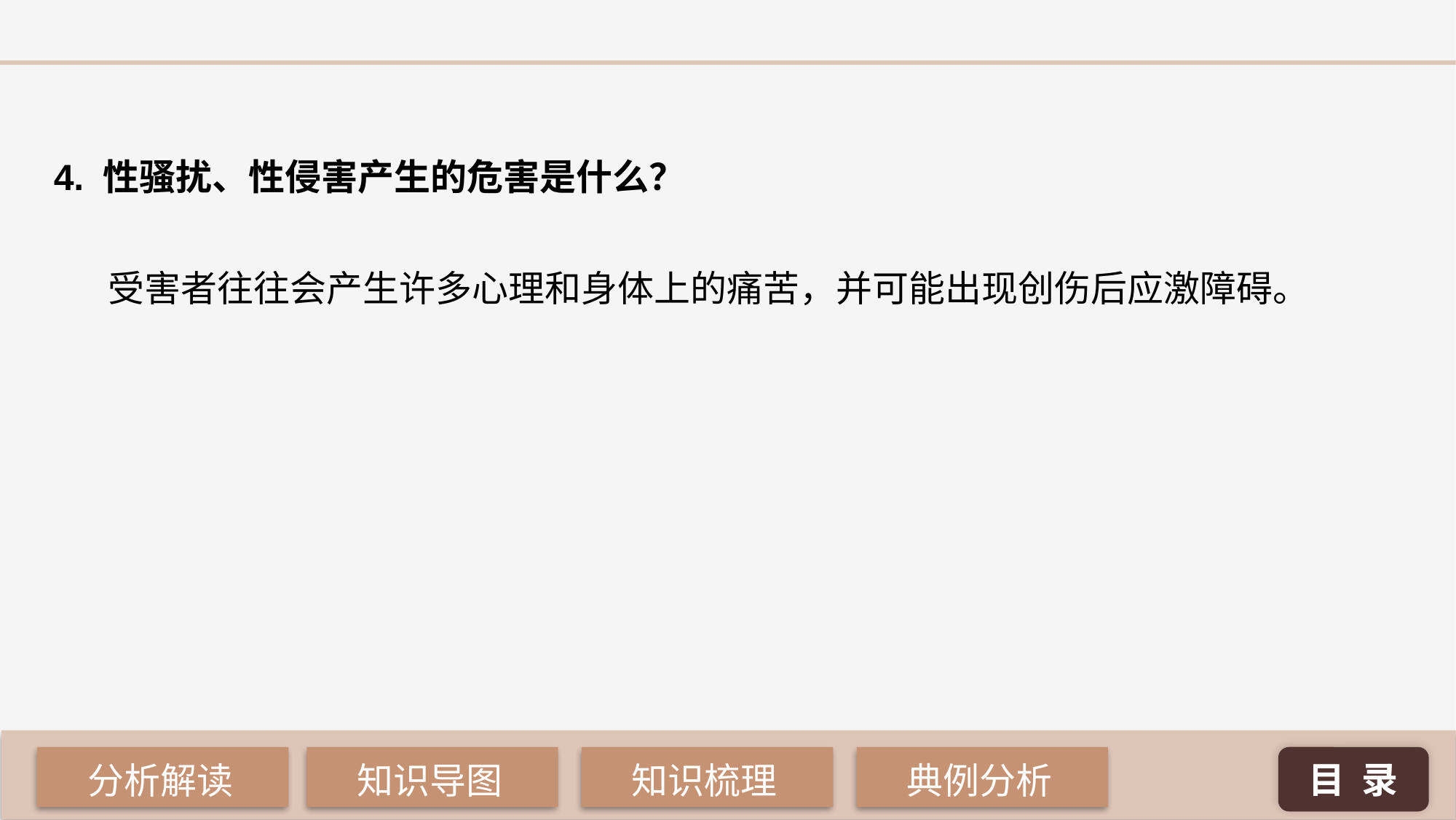

4. 性骚扰、性侵害产生的危害是什么？
受害者往往会产生许多心理和身体上的痛苦，并可能出现创伤后应激障碍。